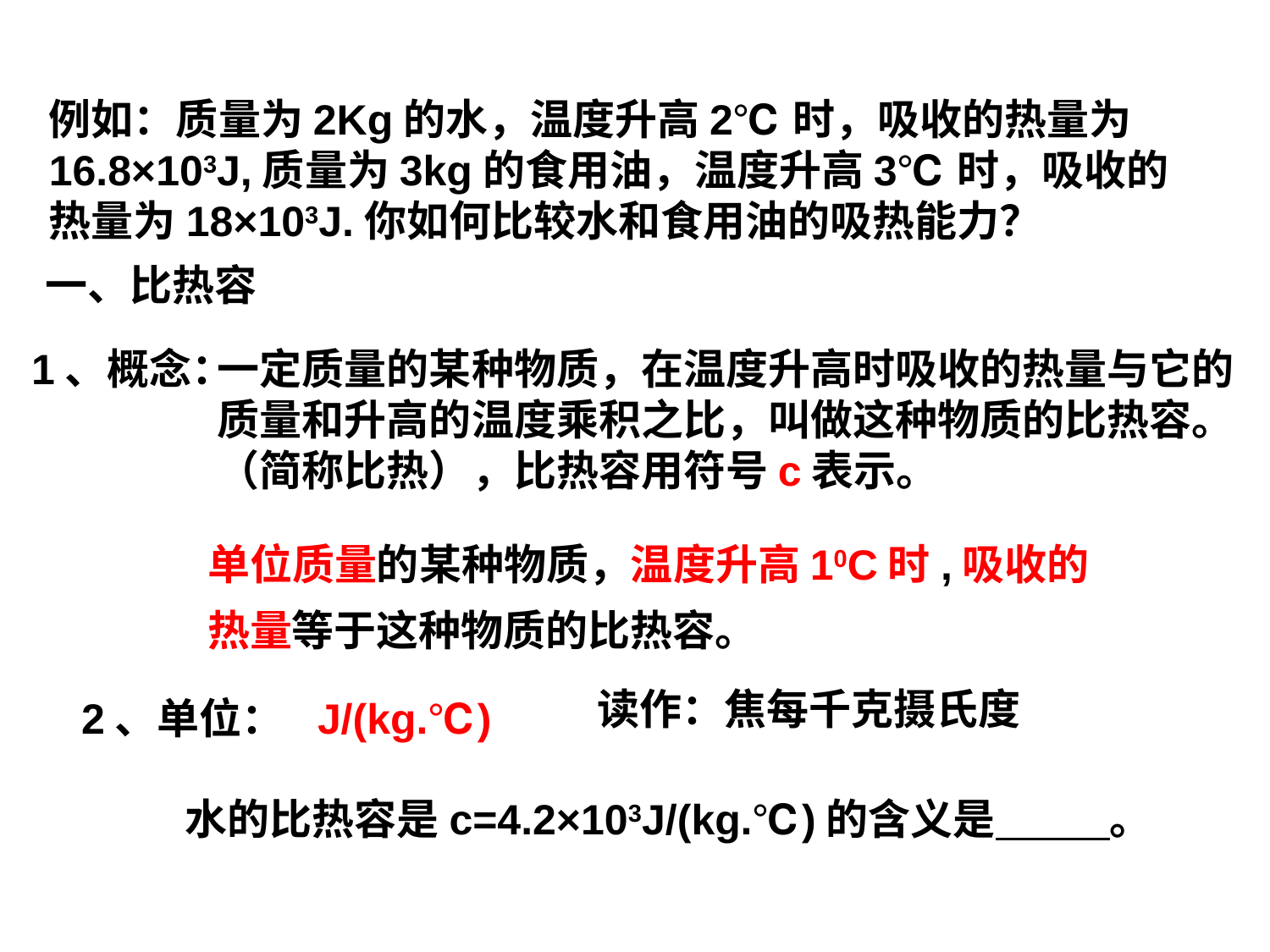

例如：质量为2Kg的水，温度升高2℃时，吸收的热量为16.8×103J,质量为3kg的食用油，温度升高3℃时，吸收的热量为18×103J.你如何比较水和食用油的吸热能力？

一、比热容
1、概念：
一定质量的某种物质，在温度升高时吸收的热量与它的
质量和升高的温度乘积之比，叫做这种物质的比热容。
（简称比热），比热容用符号c表示。
单位质量的某种物质，温度升高10C时,吸收的热量等于这种物质的比热容。
读作：焦每千克摄氏度
2、单位：
J/(kg.℃)
水的比热容是c=4.2×103J/(kg.℃)的含义是            。